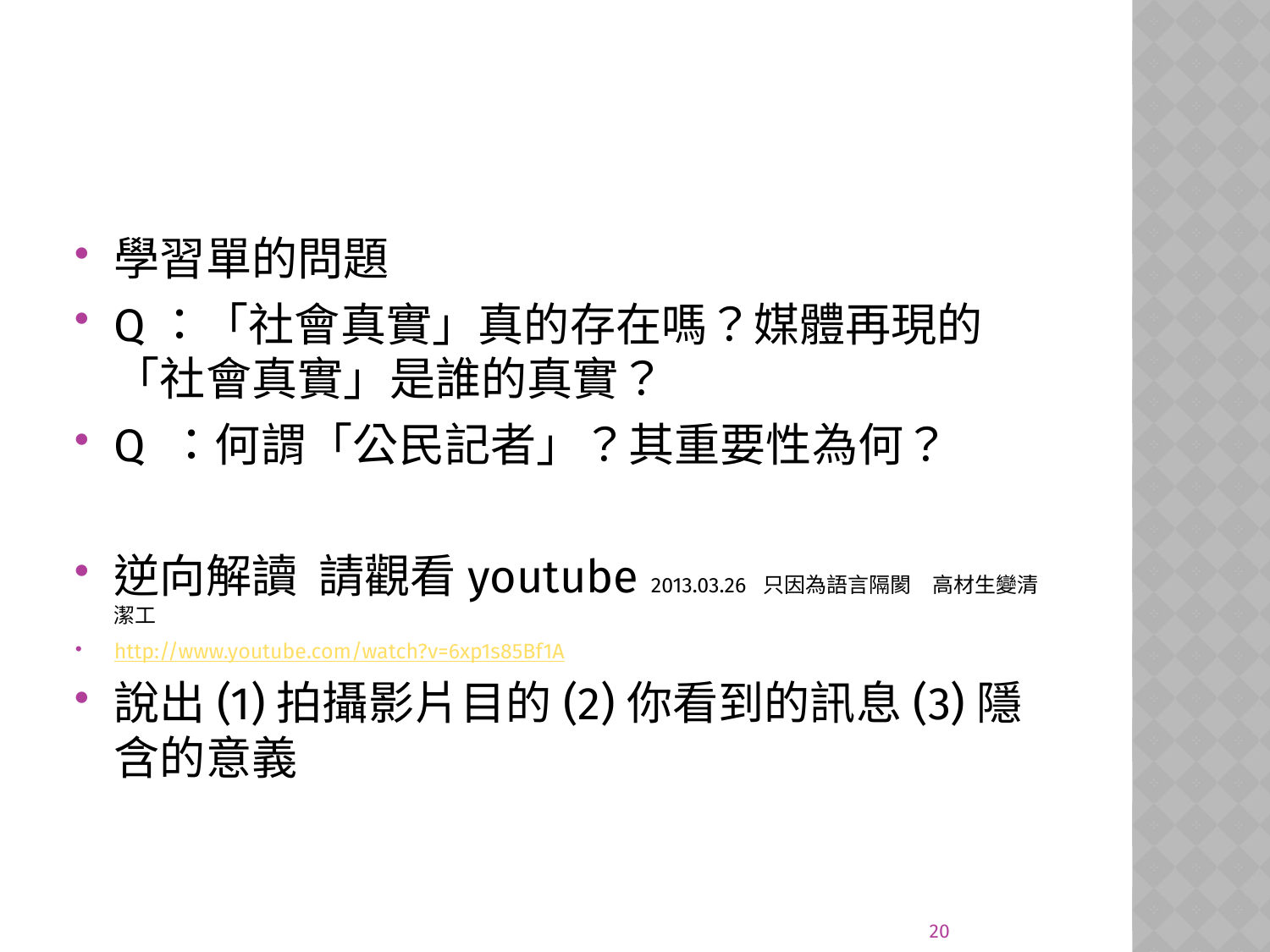

#
學習單的問題
Q：「社會真實」真的存在嗎？媒體再現的「社會真實」是誰的真實？
Q ：何謂「公民記者」？其重要性為何？

逆向解讀  請觀看youtube 2013.03.26  只因為語言隔閡　高材生變清潔工
http://www.youtube.com/watch?v=6xp1s85Bf1A
說出(1)拍攝影片目的(2)你看到的訊息(3)隱含的意義

20